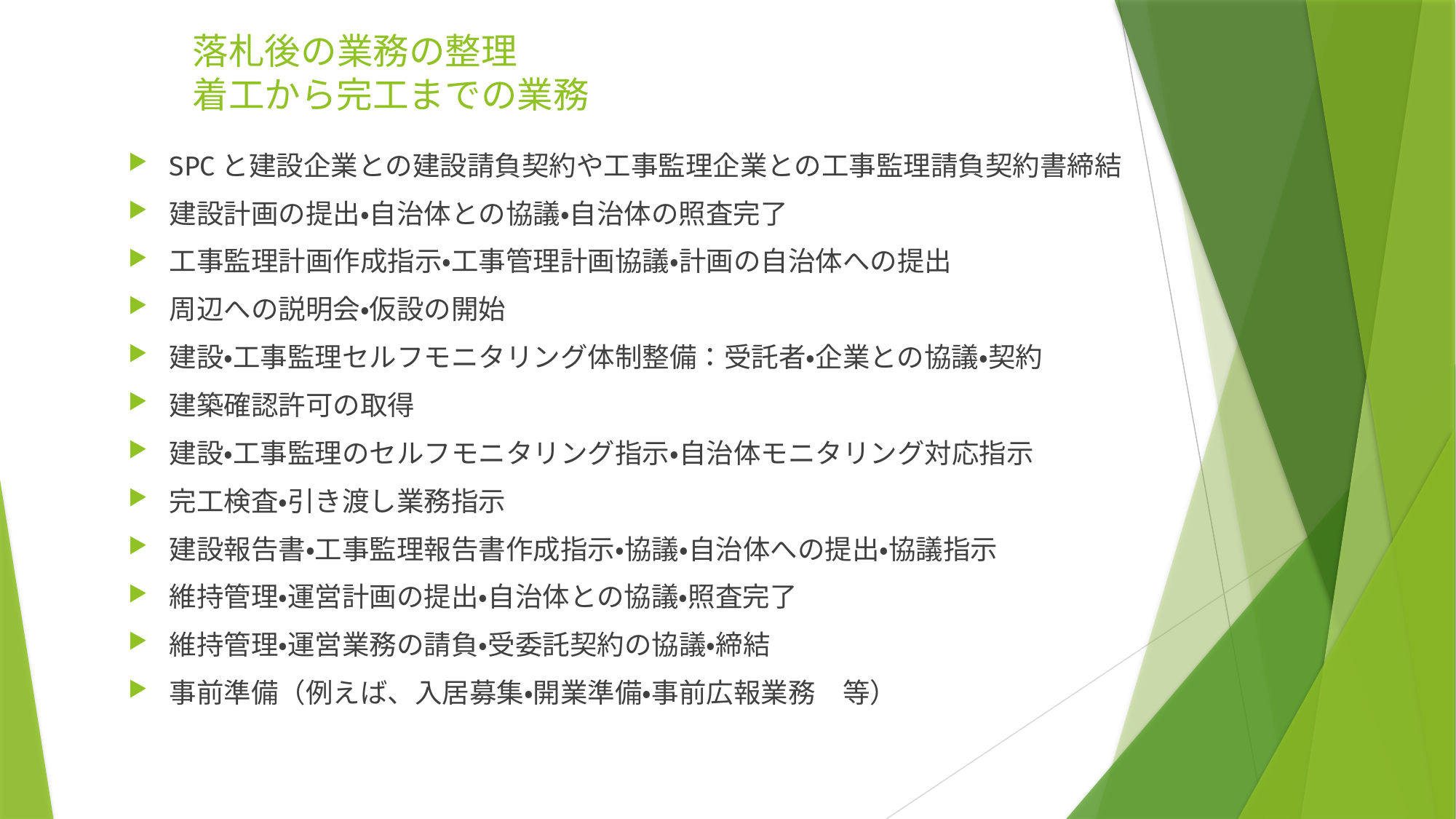

# 落札後の業務の整理 着工から完工までの業務
SPCと建設企業との建設請負契約や工事監理企業との工事監理請負契約書締結
建設計画の提出・自治体との協議・自治体の照査完了
工事監理計画作成指示・工事管理計画協議・計画の自治体への提出
周辺への説明会・仮設の開始
建設・工事監理セルフモニタリング体制整備：受託者・企業との協議・契約
建築確認許可の取得
建設・工事監理のセルフモニタリング指示・自治体モニタリング対応指示
完工検査・引き渡し業務指示
建設報告書・工事監理報告書作成指示・協議・自治体への提出・協議指示
維持管理・運営計画の提出・自治体との協議・照査完了
維持管理・運営業務の請負・受委託契約の協議・締結
事前準備（例えば、入居募集・開業準備・事前広報業務　等）